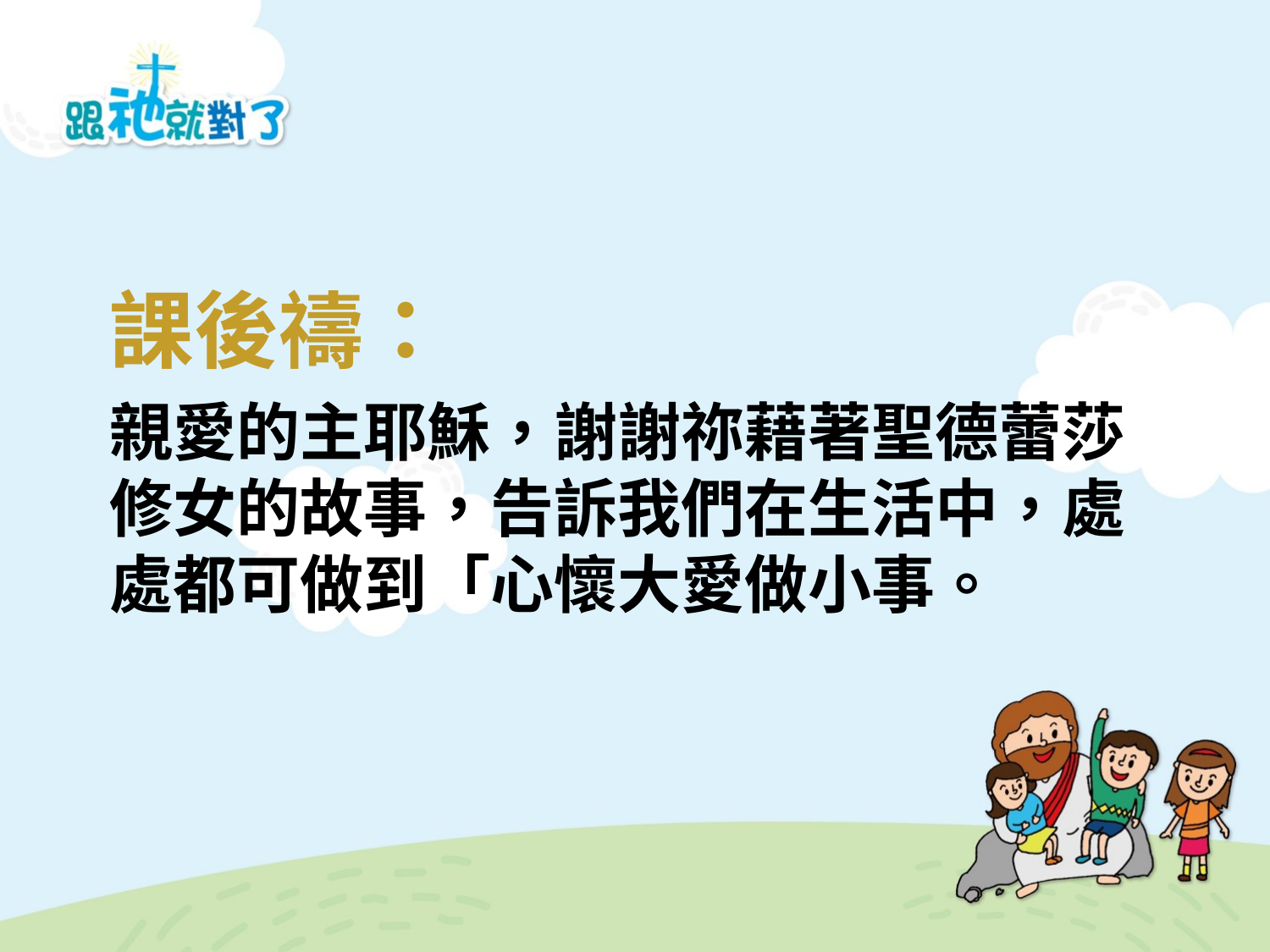

課後禱：
親愛的主耶穌，謝謝祢藉著聖德蕾莎修女的故事，告訴我們在生活中，處處都可做到「心懷大愛做小事。